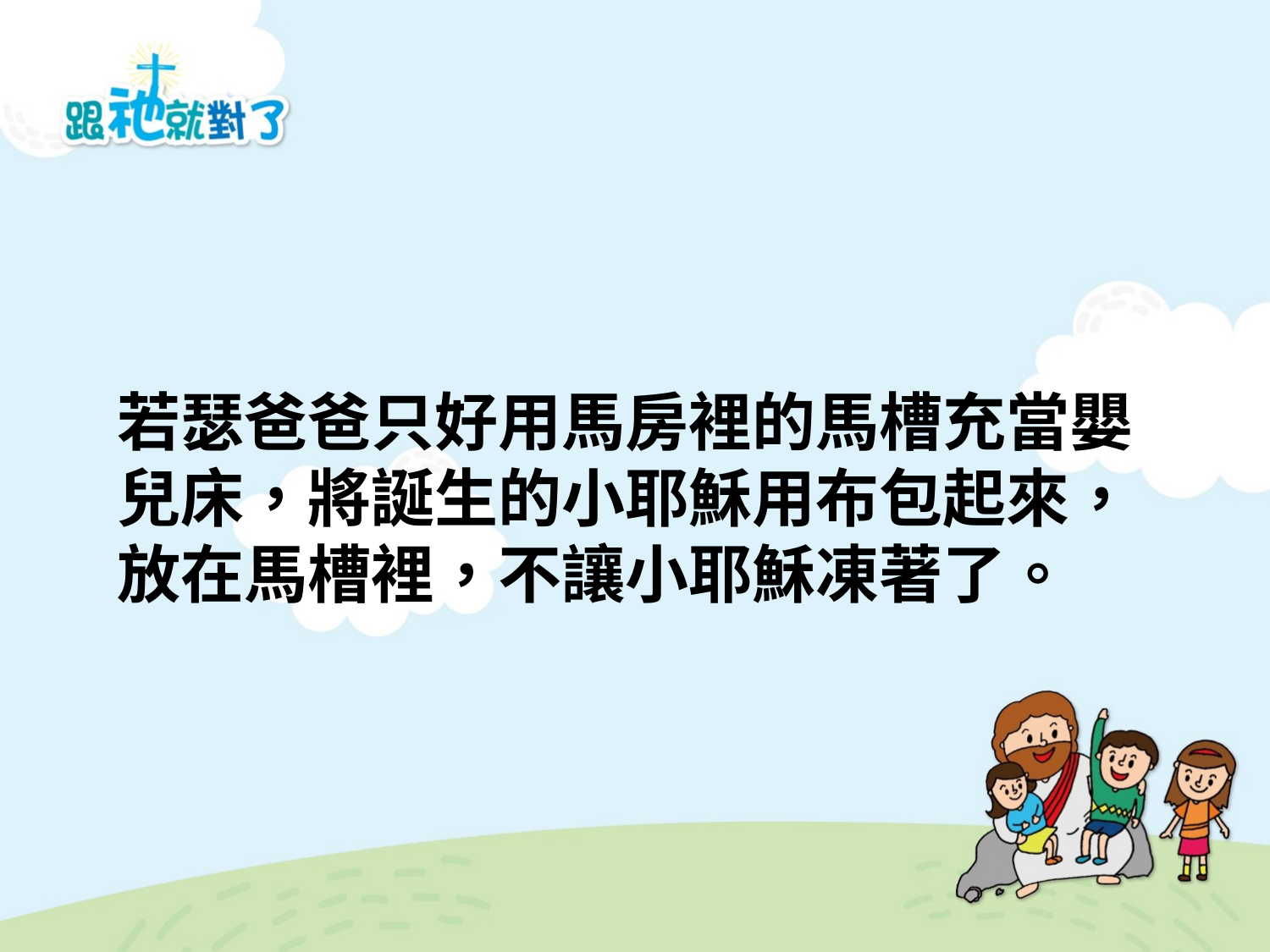

若瑟爸爸只好用馬房裡的馬槽充當嬰兒床，將誕生的小耶穌用布包起來，放在馬槽裡，不讓小耶穌凍著了。